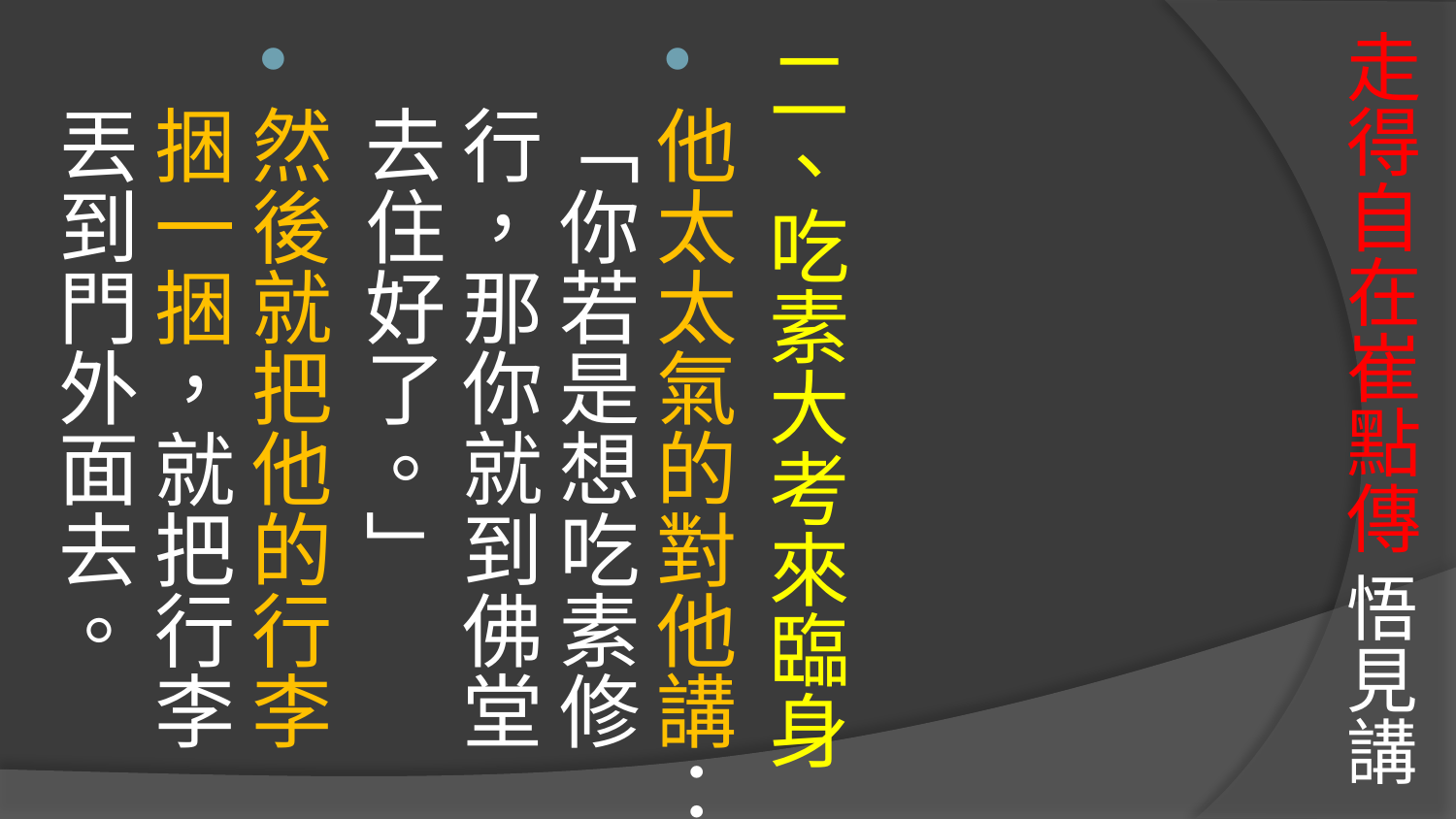

# 走得自在崔點傳 悟見講
二、吃素大考來臨身
他太太氣的對他講：「你若是想吃素修行，那你就到佛堂去住好了。」
然後就把他的行李捆一捆，就把行李丟到門外面去。